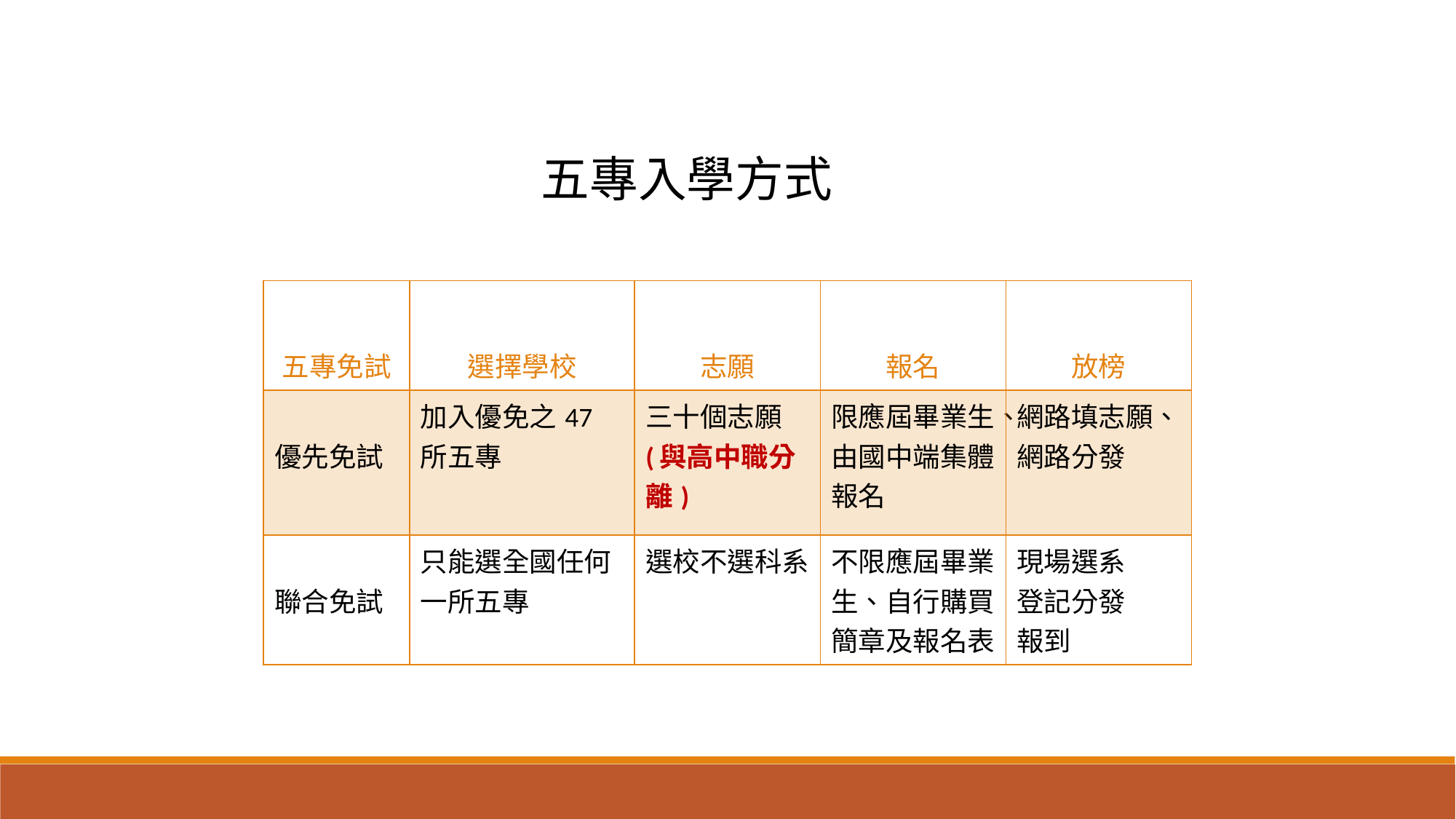

五專入學方式
| 五專免試 | 選擇學校 | 志願 | 報名 | 放榜 |
| --- | --- | --- | --- | --- |
| 優先免試 | 加入優免之47所五專 | 三十個志願 (與高中職分離) | 限應屆畢業生、由國中端集體報名 | 網路填志願、網路分發 |
| 聯合免試 | 只能選全國任何一所五專 | 選校不選科系 | 不限應屆畢業生、自行購買簡章及報名表 | 現場選系 登記分發 報到 |